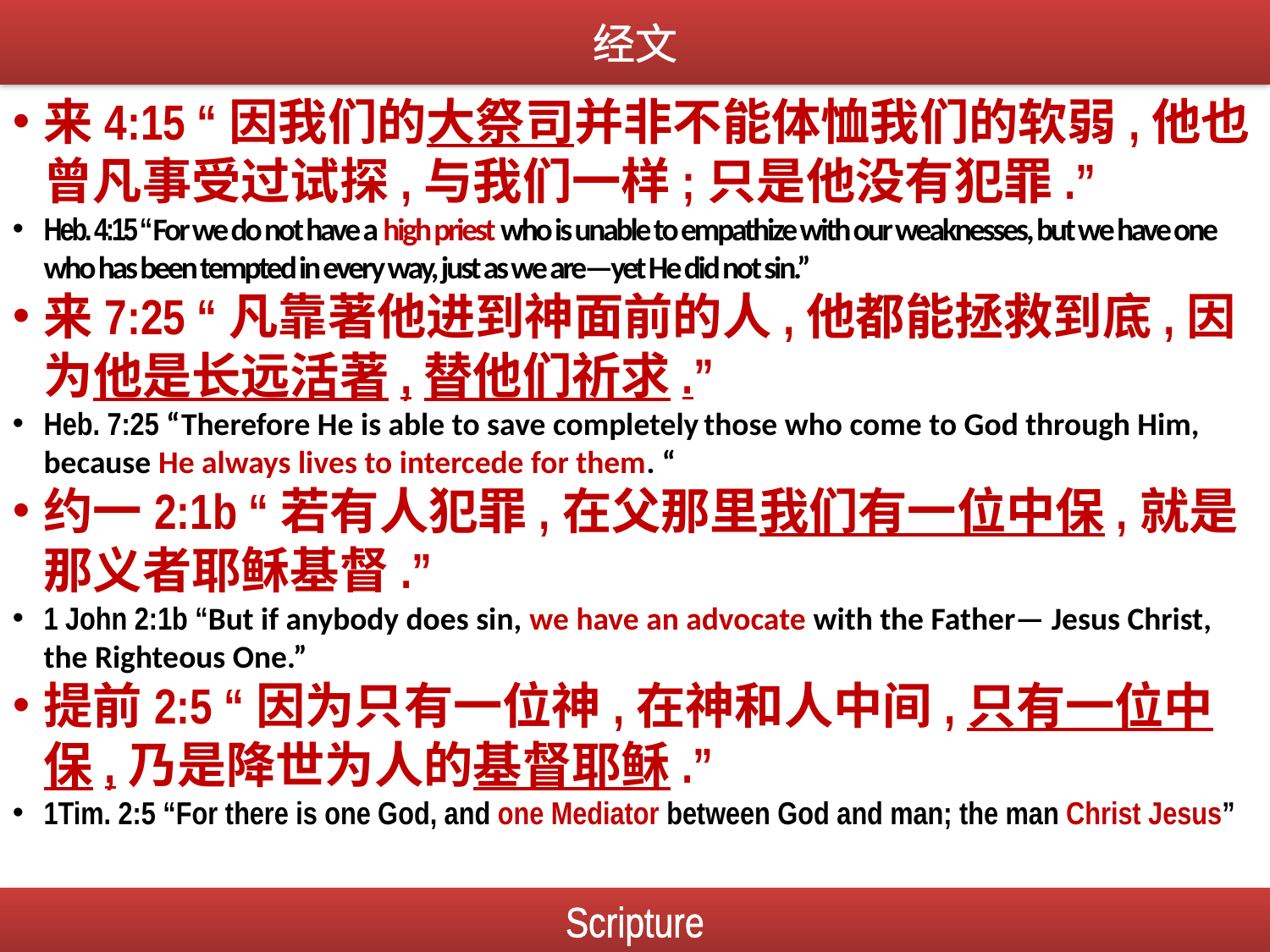

经文
来4:15 “因我们的大祭司并非不能体恤我们的软弱,他也曾凡事受过试探,与我们一样;只是他没有犯罪.”
Heb. 4:15 “For we do not have a high priest who is unable to empathize with our weaknesses, but we have one who has been tempted in every way, just as we are—yet He did not sin.”
来7:25 “凡靠著他进到神面前的人,他都能拯救到底,因为他是长远活著,替他们祈求.”
Heb. 7:25 “Therefore He is able to save completely those who come to God through Him, because He always lives to intercede for them. “
约一2:1b “若有人犯罪,在父那里我们有一位中保,就是那义者耶稣基督.”
1 John 2:1b “But if anybody does sin, we have an advocate with the Father— Jesus Christ, the Righteous One.”
提前2:5 “因为只有一位神,在神和人中间,只有一位中保,乃是降世为人的基督耶稣.”
1Tim. 2:5 “For there is one God, and one Mediator between God and man; the man Christ Jesus”
Scripture